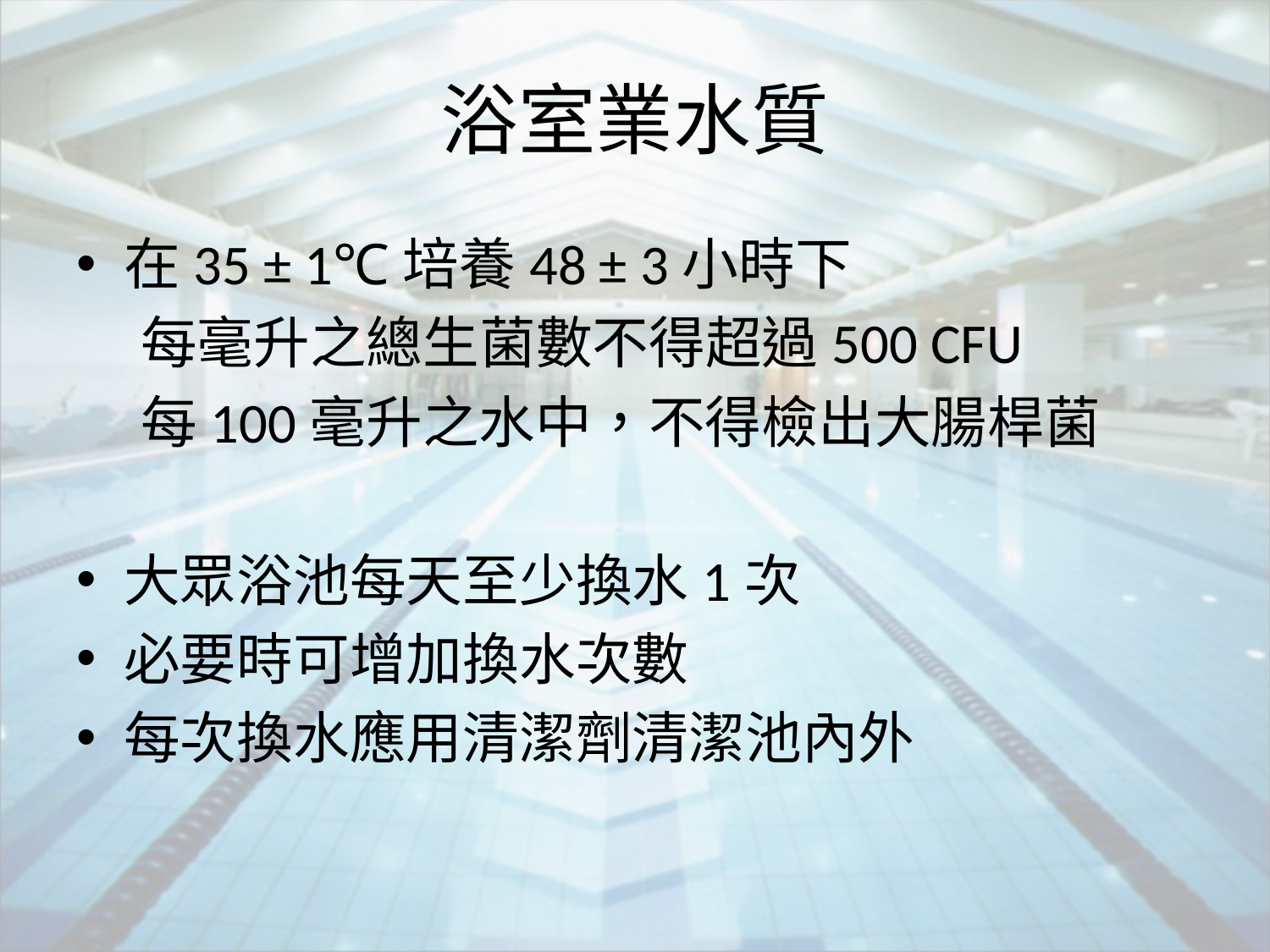

# 浴室業水質
在35 ± 1℃培養48 ± 3小時下
    每毫升之總生菌數不得超過500 CFU
    每100毫升之水中，不得檢出大腸桿菌

大眾浴池每天至少換水1次
必要時可增加換水次數
每次換水應用清潔劑清潔池內外